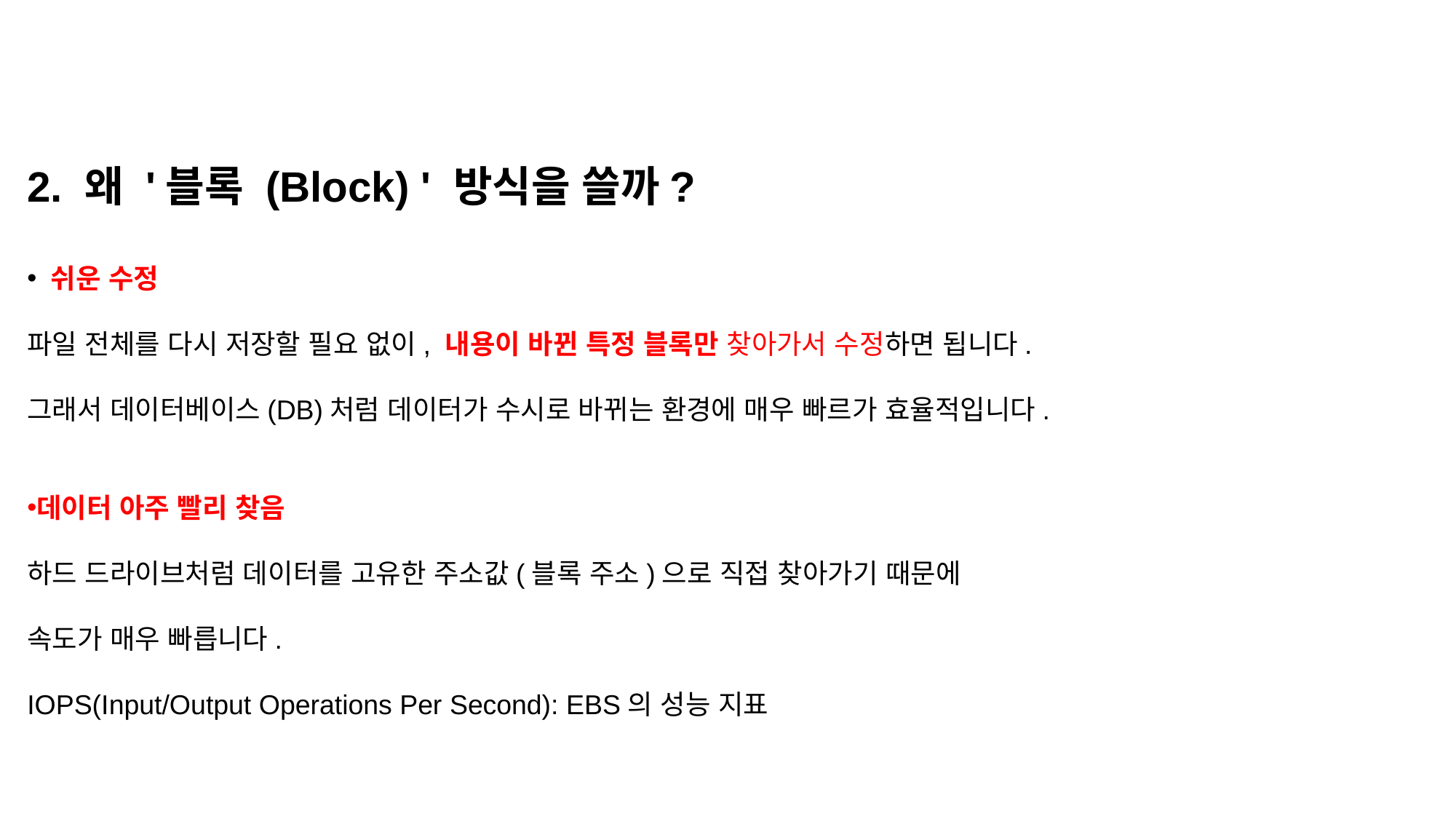

2. 왜 '블록 (Block) ' 방식을 쓸까?

 쉬운 수정

파일 전체를 다시 저장할 필요 없이, 내용이 바뀐 특정 블록만 찾아가서 수정하면 됩니다.

그래서 데이터베이스(DB)처럼 데이터가 수시로 바뀌는 환경에 매우 빠르가 효율적입니다.

데이터 아주 빨리 찾음

하드 드라이브처럼 데이터를 고유한 주소값(블록 주소)으로 직접 찾아가기 때문에

속도가 매우 빠릅니다.

IOPS(Input/Output Operations Per Second): EBS의 성능 지표